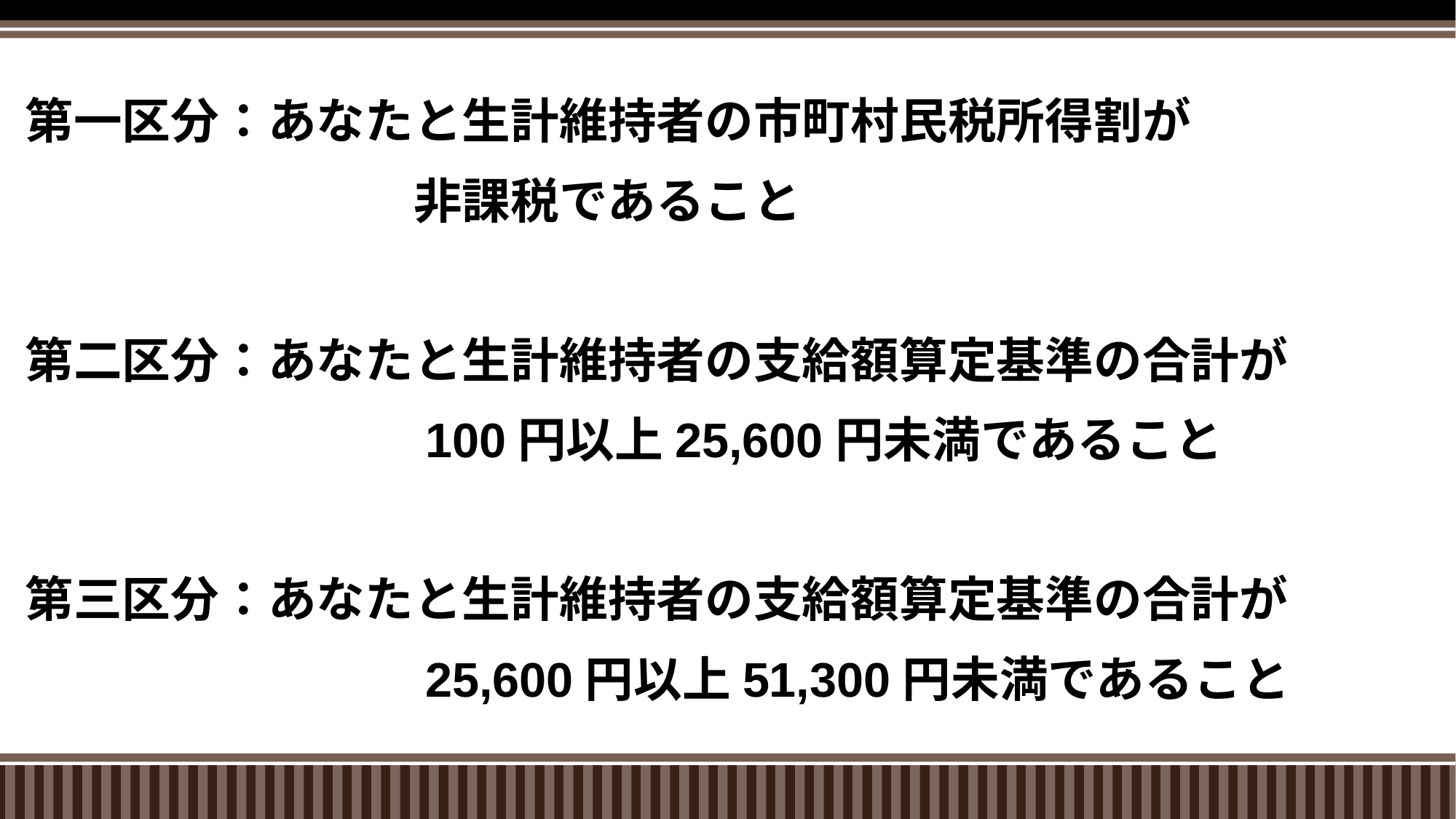

第一区分：あなたと生計維持者の市町村民税所得割が
　　　　　　　　非課税であること

第二区分：あなたと生計維持者の支給額算定基準の合計が
　　　　　　　　100円以上25,600円未満であること

第三区分：あなたと生計維持者の支給額算定基準の合計が
　　　　　　　　25,600円以上51,300円未満であること